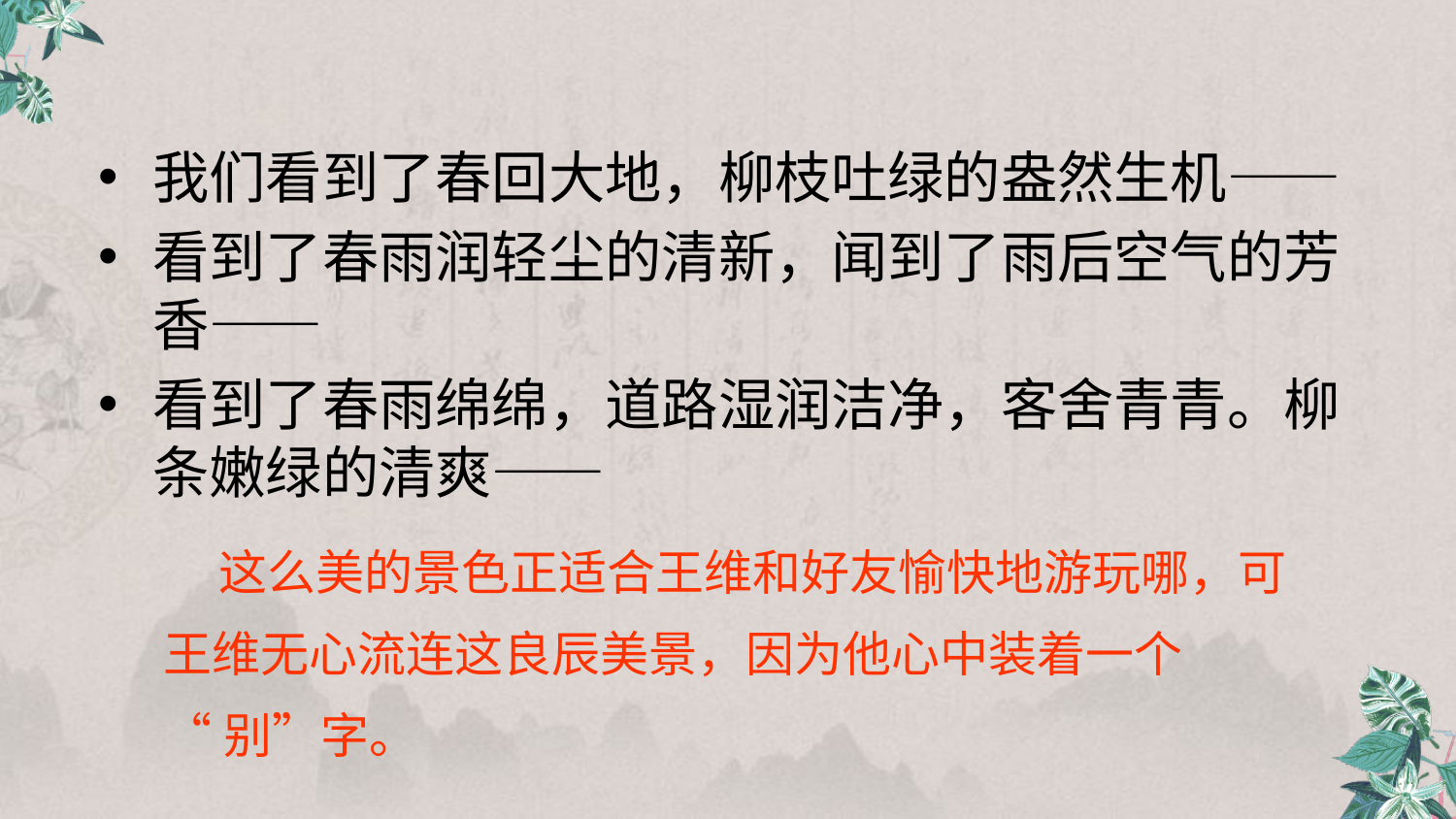

我们看到了春回大地，柳枝吐绿的盎然生机——
看到了春雨润轻尘的清新，闻到了雨后空气的芳香——
看到了春雨绵绵，道路湿润洁净，客舍青青。柳条嫩绿的清爽——
    这么美的景色正适合王维和好友愉快地游玩哪，可王维无心流连这良辰美景，因为他心中装着一个
“别”字。